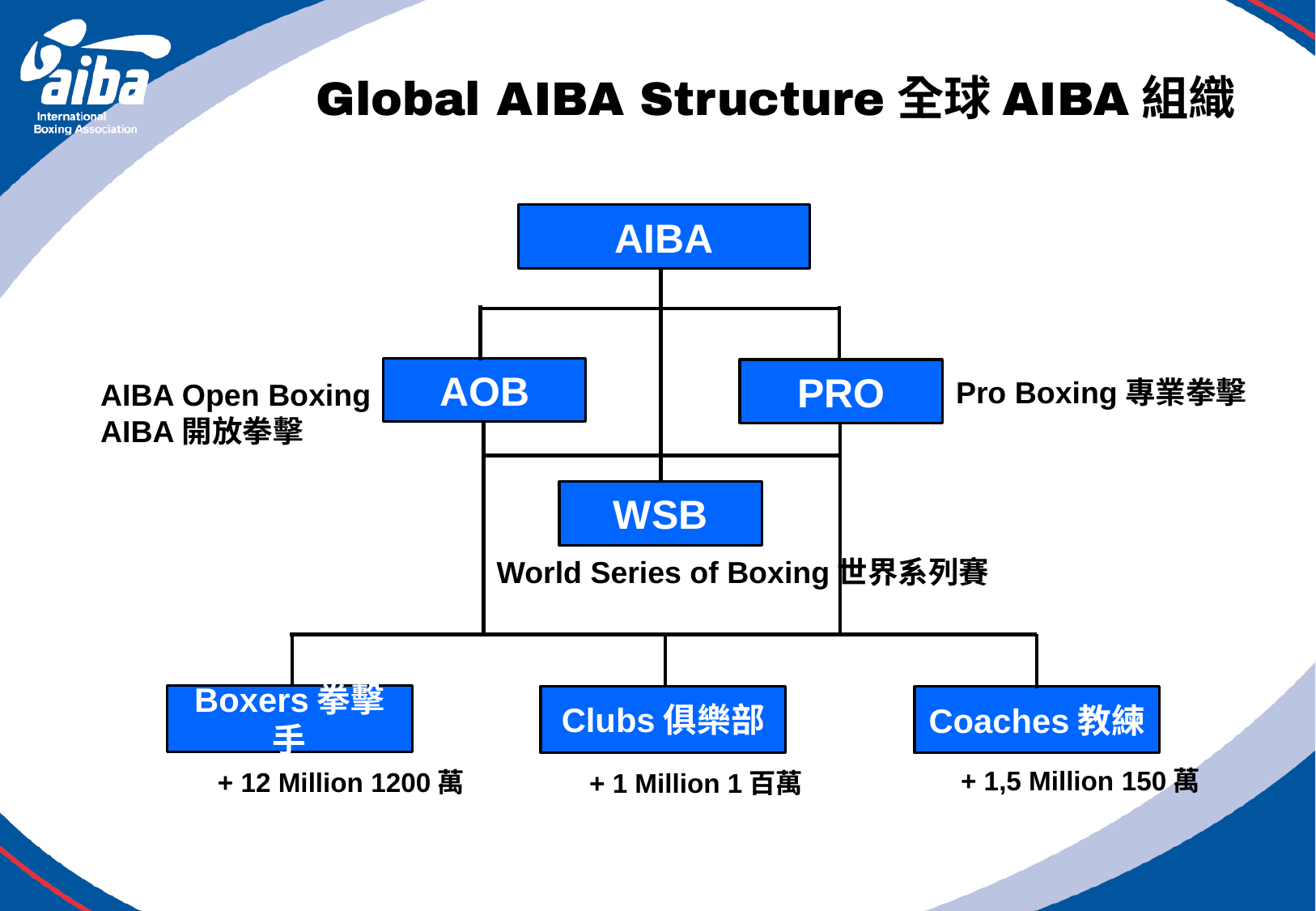

Global AIBA Structure全球AIBA組織
AIBA
AOB
PRO
Pro Boxing專業拳擊
AIBA Open Boxing
AIBA開放拳擊
WSB
World Series of Boxing世界系列賽
Boxers拳擊手
Clubs俱樂部
Coaches教練
+ 1,5 Million 150萬
+ 12 Million 1200萬
+ 1 Million 1百萬